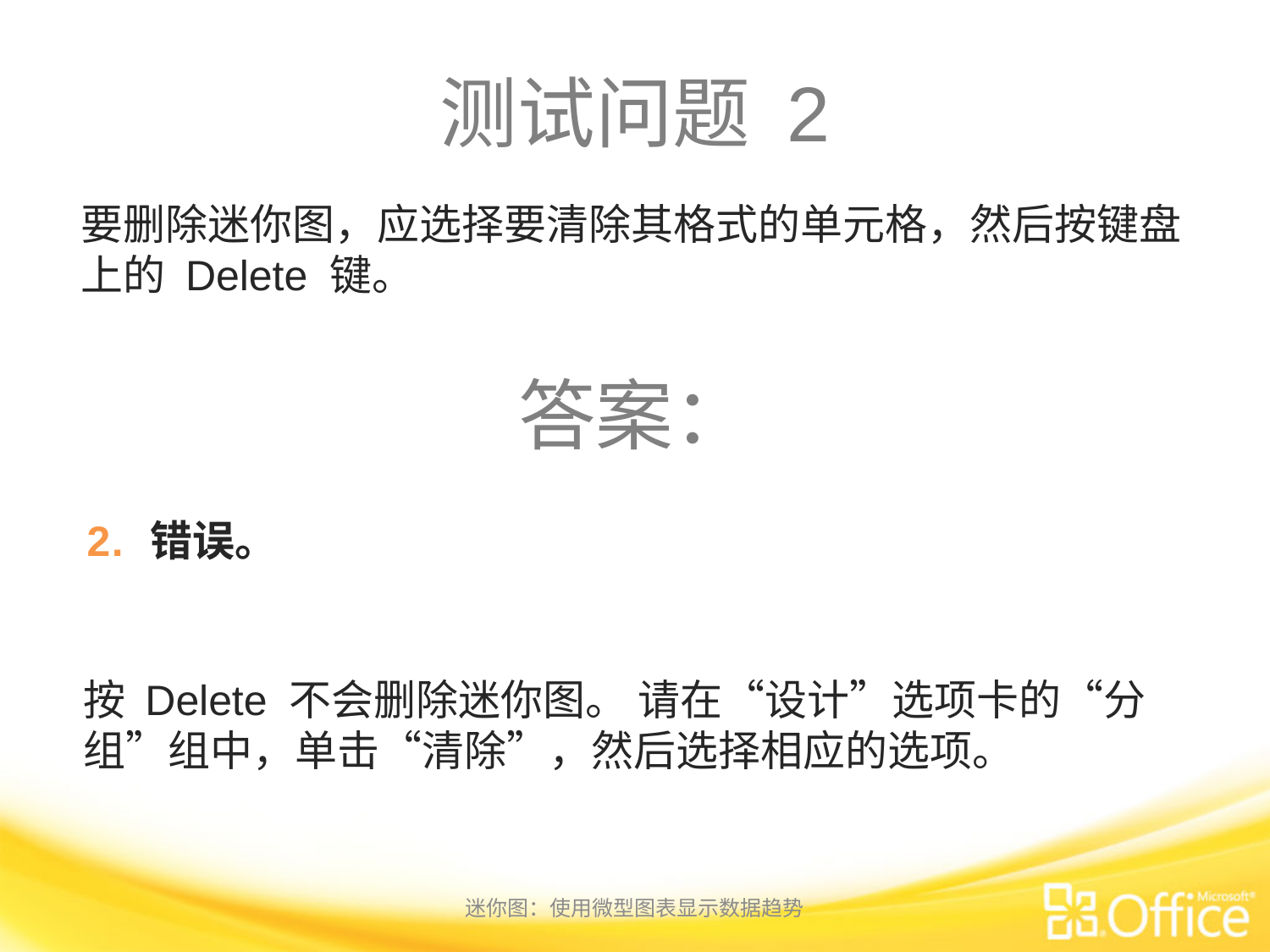

# 测试问题 2
要删除迷你图，应选择要清除其格式的单元格，然后按键盘上的 Delete 键。
答案：
错误。
按 Delete 不会删除迷你图。 请在“设计”选项卡的“分组”组中，单击“清除”，然后选择相应的选项。
迷你图：使用微型图表显示数据趋势